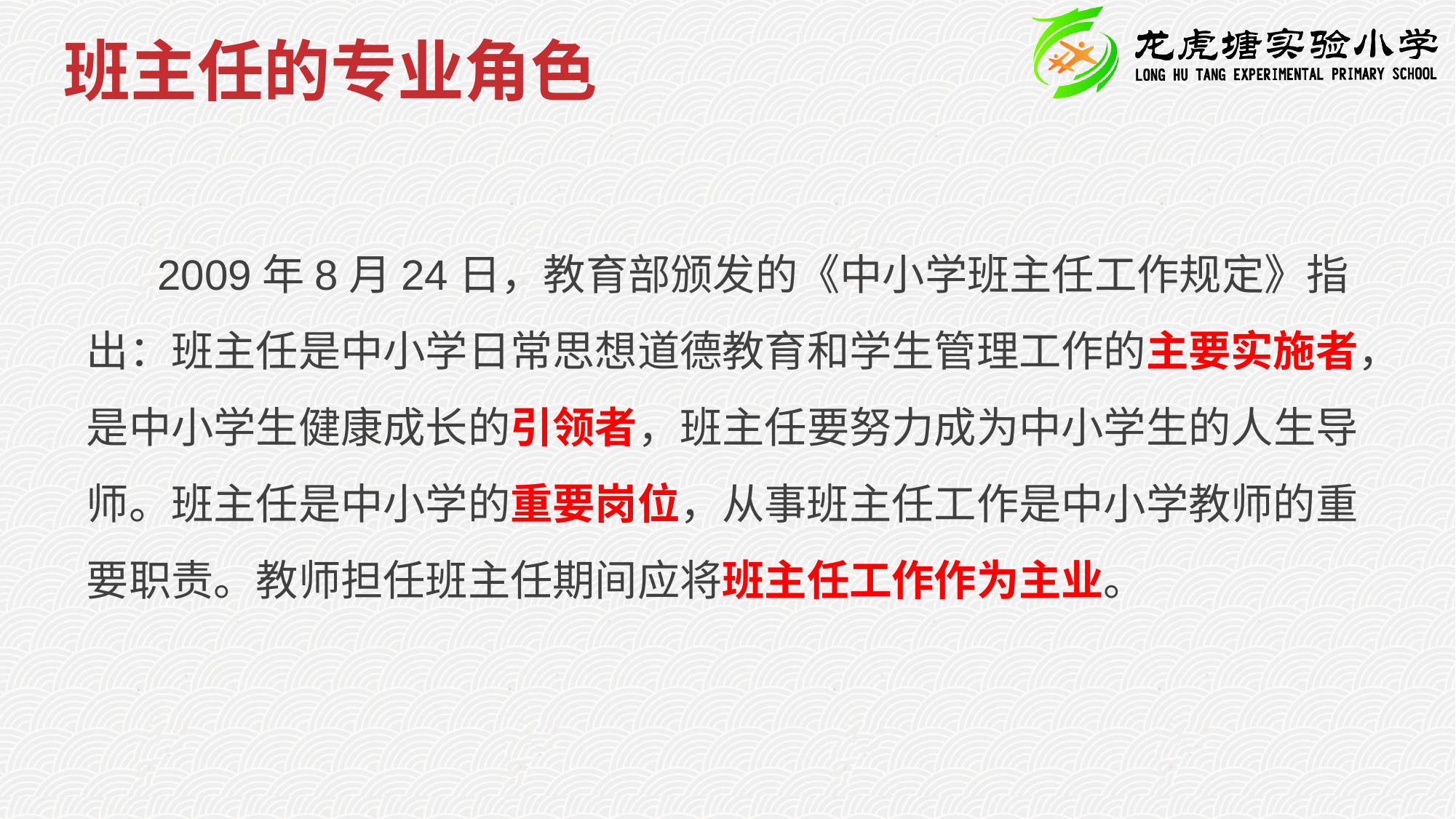

班主任的专业角色
      2009年8月24日，教育部颁发的《中小学班主任工作规定》指出：班主任是中小学日常思想道德教育和学生管理工作的主要实施者，是中小学生健康成长的引领者，班主任要努力成为中小学生的人生导师。班主任是中小学的重要岗位，从事班主任工作是中小学教师的重要职责。教师担任班主任期间应将班主任工作作为主业。